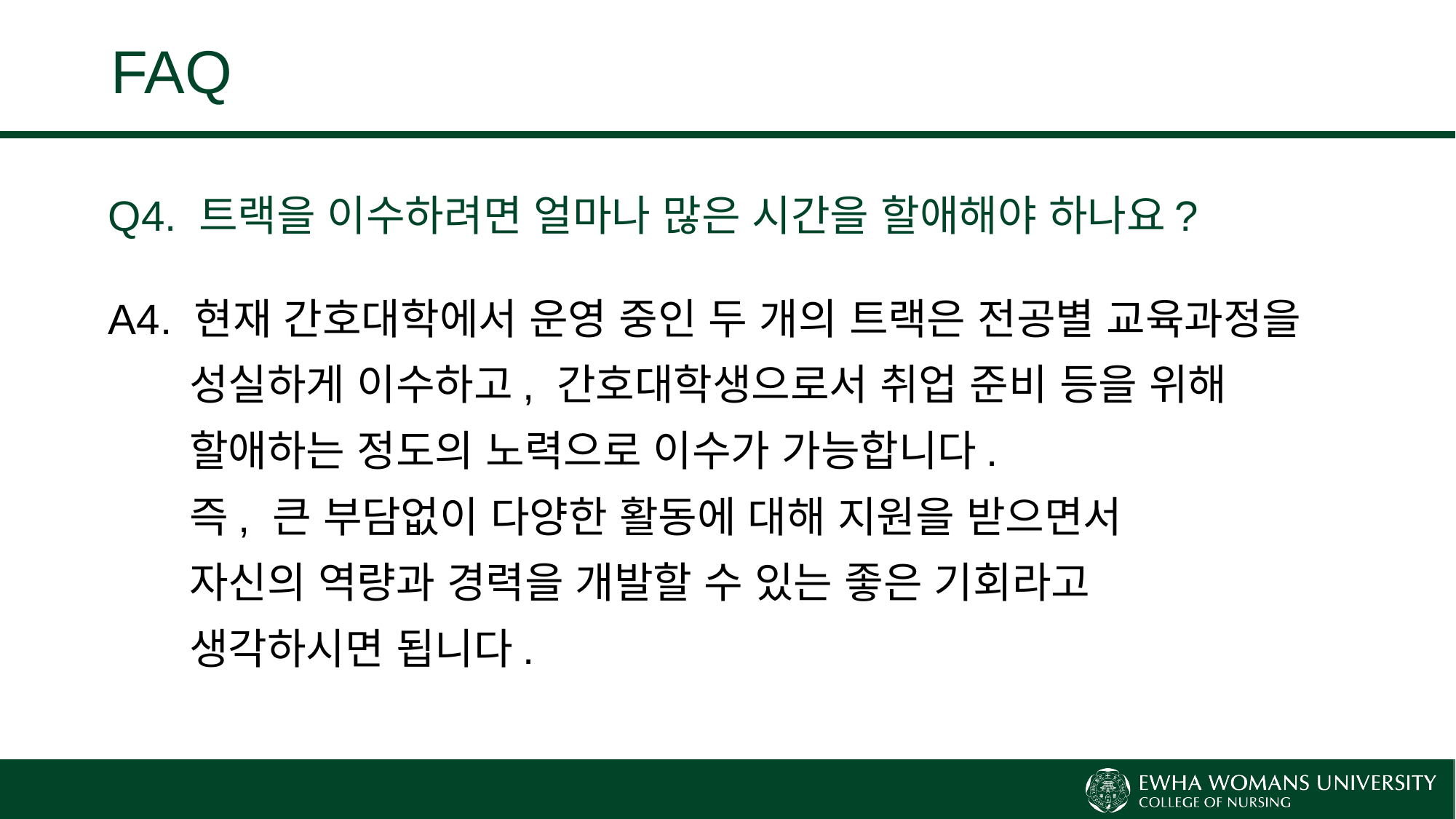

# FAQ
Q4. 트랙을 이수하려면 얼마나 많은 시간을 할애해야 하나요?

A4. 현재 간호대학에서 운영 중인 두 개의 트랙은 전공별 교육과정을
      성실하게 이수하고, 간호대학생으로서 취업 준비 등을 위해
      할애하는 정도의 노력으로 이수가 가능합니다.
      즉, 큰 부담없이 다양한 활동에 대해 지원을 받으면서
      자신의 역량과 경력을 개발할 수 있는 좋은 기회라고
      생각하시면 됩니다.